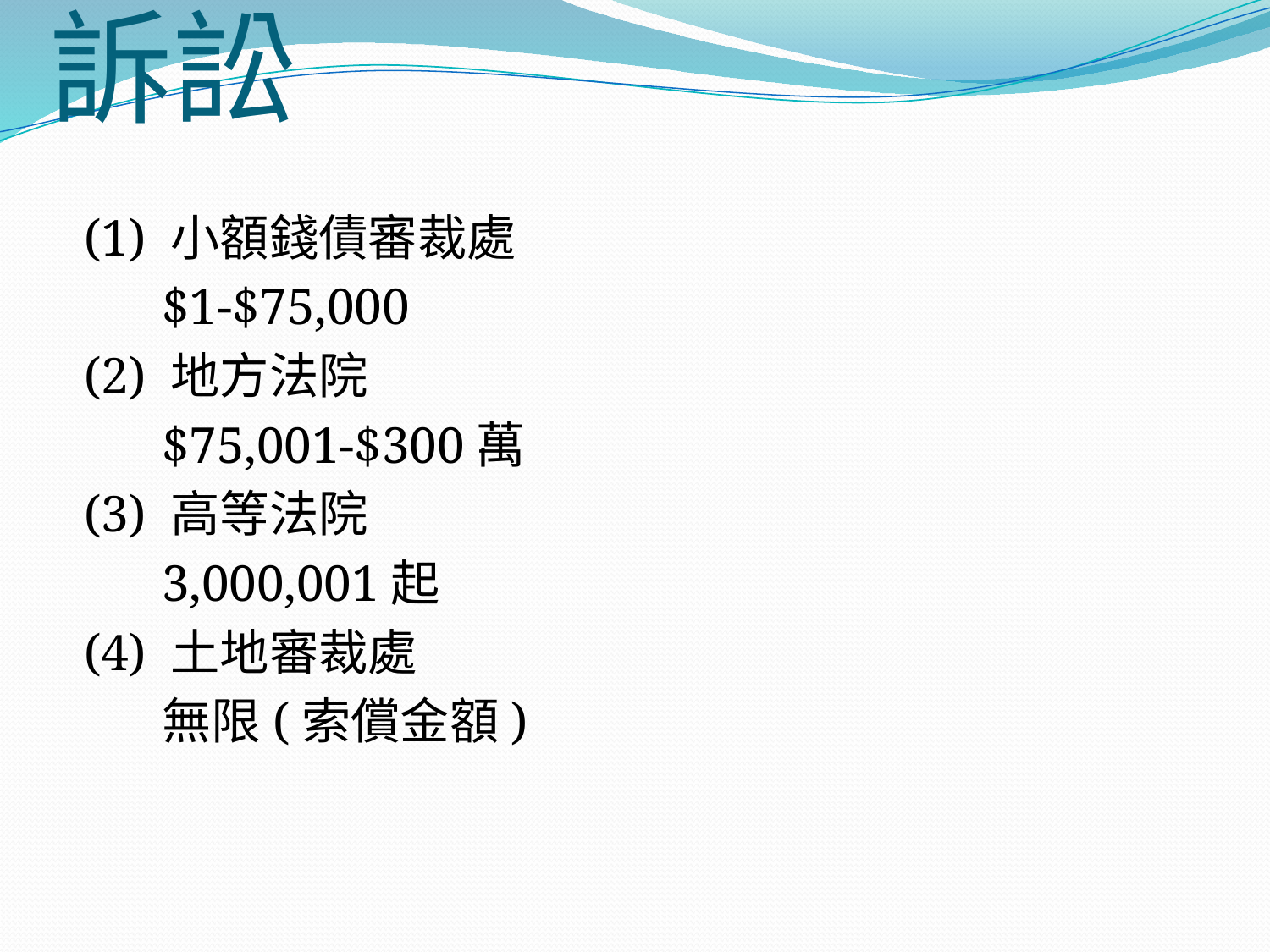

# 訴訟
(1) 小額錢債審裁處
      $1-$75,000
(2) 地方法院
      $75,001-$300萬
(3) 高等法院
      3,000,001起
(4) 土地審裁處
      無限(索償金額)